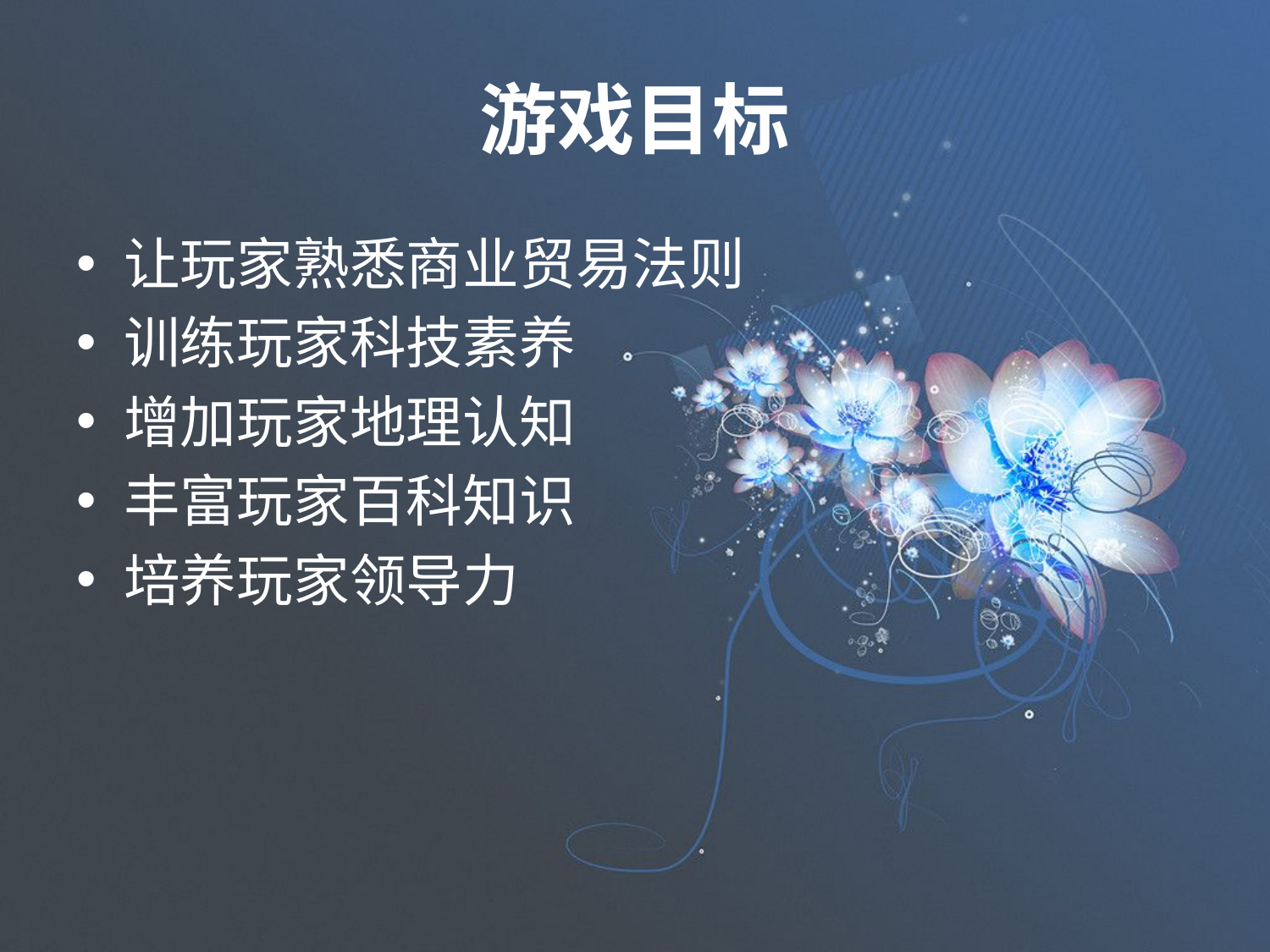

# 游戏目标
让玩家熟悉商业贸易法则
训练玩家科技素养
增加玩家地理认知
丰富玩家百科知识
培养玩家领导力